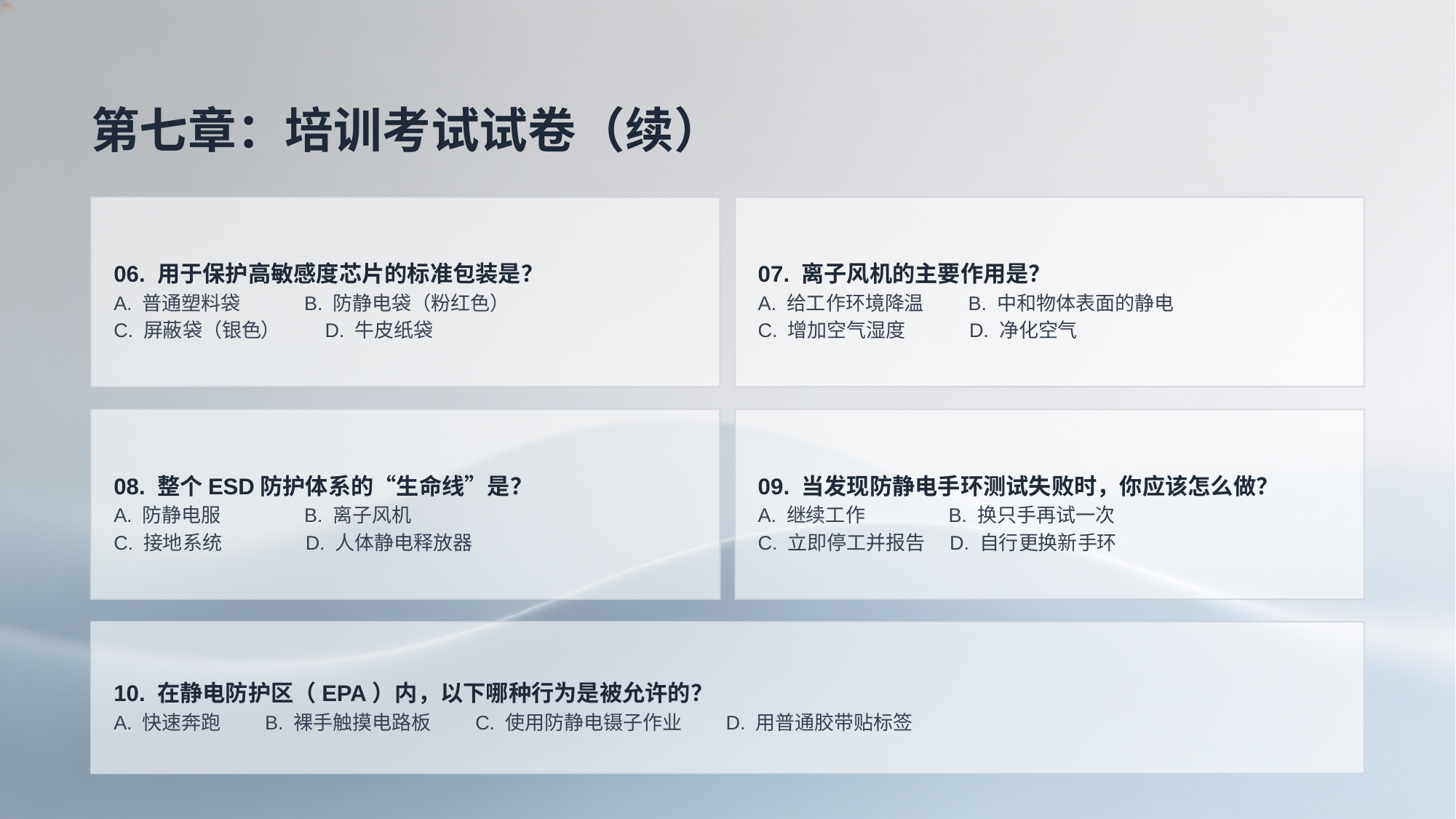

第七章：培训考试试卷（续）

06. 用于保护高敏感度芯片的标准包装是？
A. 普通塑料袋　　　B. 防静电袋（粉红色）
C. 屏蔽袋（银色）　　D. 牛皮纸袋
07. 离子风机的主要作用是？
A. 给工作环境降温　　B. 中和物体表面的静电
C. 增加空气湿度　　　D. 净化空气

08. 整个ESD防护体系的“生命线”是？
A. 防静电服　　　　B. 离子风机
C. 接地系统　　　　D. 人体静电释放器
09. 当发现防静电手环测试失败时，你应该怎么做？
A. 继续工作　　　　B. 换只手再试一次
C. 立即停工并报告　D. 自行更换新手环

10. 在静电防护区（EPA）内，以下哪种行为是被允许的？
A. 快速奔跑　　B. 裸手触摸电路板　　C. 使用防静电镊子作业　　D. 用普通胶带贴标签